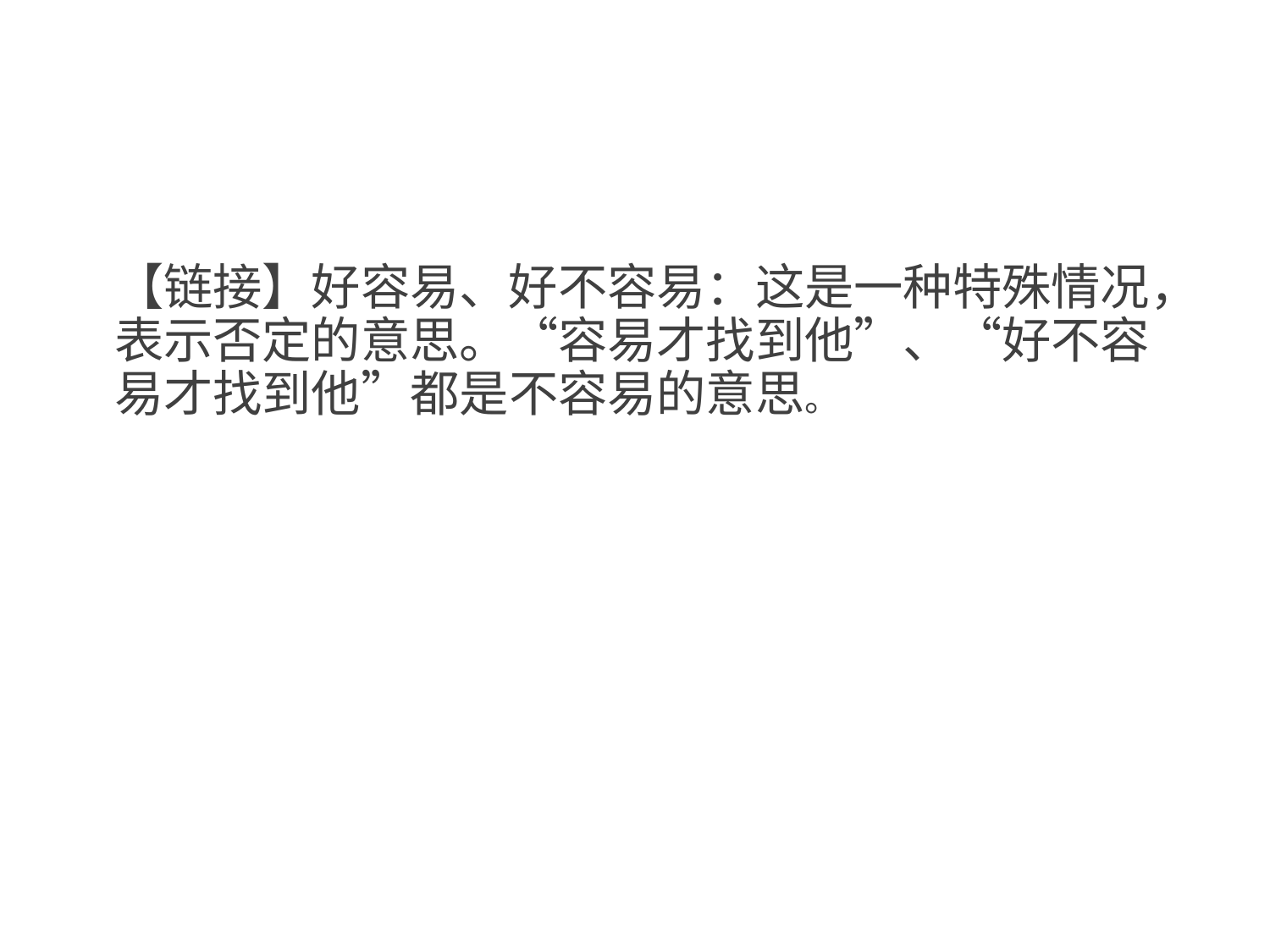

#
【链接】好容易、好不容易：这是一种特殊情况，表示否定的意思。“容易才找到他”、“好不容易才找到他”都是不容易的意思。